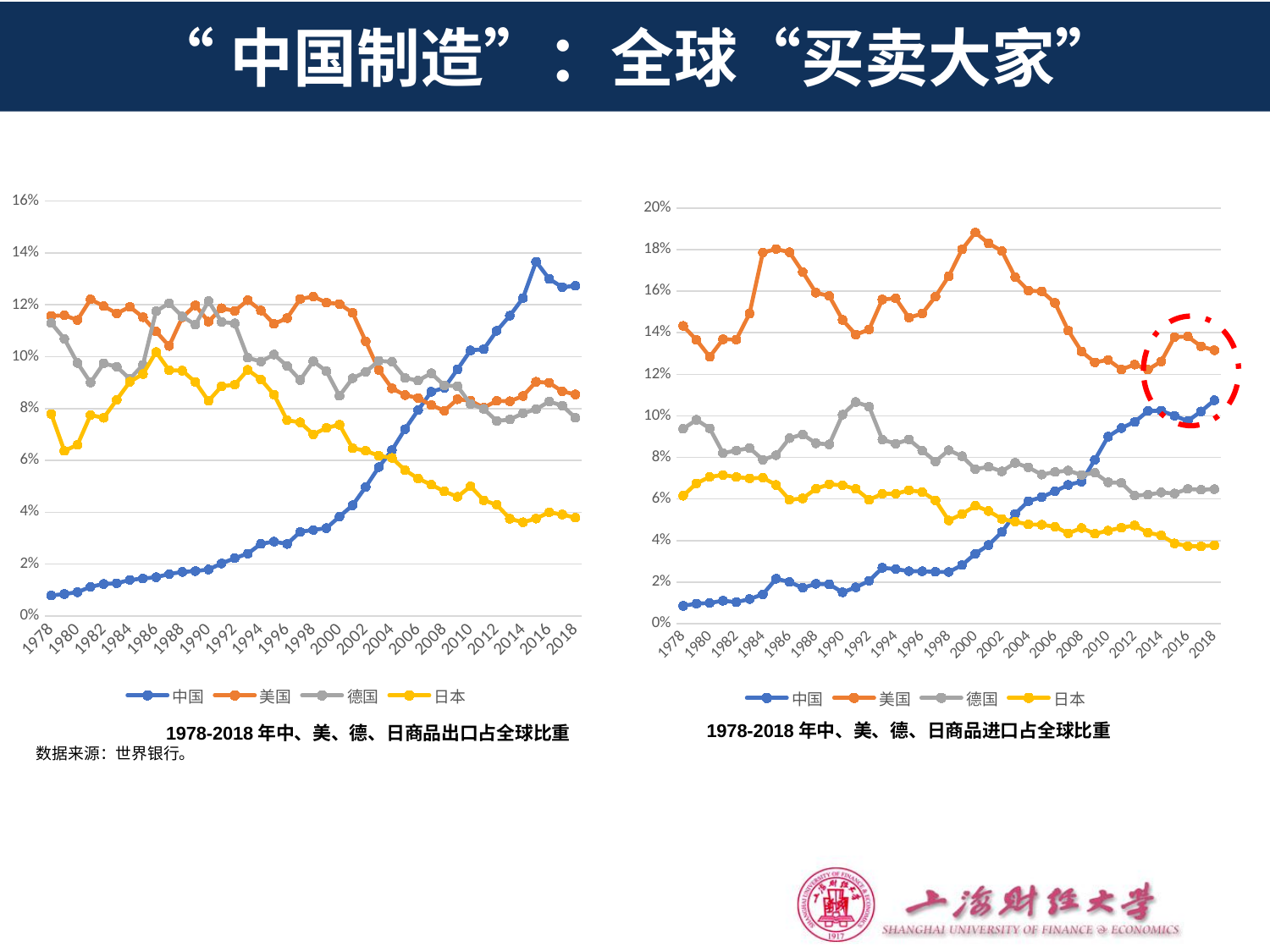

# “中国制造”：全球“买卖大家”

### Chart

| Category | 中国 | 美国 | 德国 | 日本 |
|---|---|---|---|---|
| 1978 | 0.00789595790328166 | 0.1156823674386099 | 0.11299032745776257 | 0.07789862656423044 |
| 1979 | 0.008471657012862826 | 0.1159682546689208 | 0.10690861396918525 | 0.06365768143019768 |
| 1980 | 0.009158163064502362 | 0.11413725674388309 | 0.09758789594010309 | 0.06600364375361914 |
| 1981 | 0.01125743857695384 | 0.12211203025844213 | 0.0900549047647109 | 0.07749559945542882 |
| 1982 | 0.012324536887522596 | 0.11950841866444899 | 0.09741248581355165 | 0.07640925752340014 |
| 1983 | 0.01261299955431462 | 0.1166977690699948 | 0.09614220037313596 | 0.0834009484162624 |
| 1984 | 0.013913010986535992 | 0.11921575227515915 | 0.09140942429981096 | 0.09032625442500317 |
| 1985 | 0.014403726305632077 | 0.11523771011213467 | 0.09686729764438116 | 0.09330244121429622 |
| 1986 | 0.014945373124745566 | 0.10972015604262664 | 0.11752950232537779 | 0.10179826784474182 |
| 1987 | 0.016161185771464637 | 0.10413857166153957 | 0.12063169344423444 | 0.09478043493011562 |
| 1988 | 0.016975172227089073 | 0.1151875969286903 | 0.11550769446037377 | 0.09462025876289888 |
| 1989 | 0.017298610242255767 | 0.11978838154203729 | 0.11235338367610449 | 0.09019458108191418 |
| 1990 | 0.017907512066935975 | 0.1135148973192486 | 0.12144841170840766 | 0.08294052644862404 |
| 1991 | 0.020240194153039383 | 0.11870250424365594 | 0.11338646270606097 | 0.0886014428682889 |
| 1992 | 0.022294446202111358 | 0.1176306321318205 | 0.11287436112136064 | 0.08921059391811419 |
| 1993 | 0.024038799275415267 | 0.12178000583833908 | 0.09959290470644665 | 0.09491531658444725 |
| 1994 | 0.027810875656695336 | 0.11781734587759912 | 0.09812270629961509 | 0.0912438779075941 |
| 1995 | 0.028660009830937222 | 0.11264108165460227 | 0.10083611645457877 | 0.08535897913863139 |
| 1996 | 0.02776119229706375 | 0.11488249928964653 | 0.09642551889109553 | 0.07551971344245399 |
| 1997 | 0.0324269903478833 | 0.12225971630013845 | 0.09098599231102134 | 0.07467705685081355 |
| 1998 | 0.033182130011630756 | 0.12320802017219225 | 0.09821268919876898 | 0.07006751953613202 |
| 1999 | 0.03385928328195993 | 0.12085911286423336 | 0.09441208802909856 | 0.07253836122206979 |
| 2000 | 0.038347632106799576 | 0.12032240302759 | 0.08491310241691354 | 0.07374736395449329 |
| 2001 | 0.04268350255283051 | 0.11695143034246303 | 0.09169484202327853 | 0.06472285603821487 |
| 2002 | 0.049771544390470046 | 0.10594972521673474 | 0.0941376673102159 | 0.06370193923654781 |
| 2003 | 0.05737453357688218 | 0.09488987028453333 | 0.09839721315551823 | 0.061772137582819485 |
| 2004 | 0.06392497279080618 | 0.08779467308513059 | 0.09803125991084094 | 0.060945852673638584 |
| 2005 | 0.07204627134401473 | 0.08520157841127665 | 0.09180457216988955 | 0.056254481661571126 |
| 2006 | 0.07938162085603565 | 0.08405033282985198 | 0.09077946205555806 | 0.052981681144087155 |
| 2007 | 0.08646838096740767 | 0.08134902737861628 | 0.09360701095248178 | 0.05060952814699353 |
| 2008 | 0.08796127181323221 | 0.07915397342810183 | 0.0889129112345873 | 0.04804245751381234 |
| 2009 | 0.0950922268025581 | 0.08357230159922993 | 0.08863689596973255 | 0.0459564631195614 |
| 2010 | 0.10244897142573 | 0.08301705951811161 | 0.08174623065506324 | 0.0499840515814523 |
| 2011 | 0.1028636437625085 | 0.08032959389451799 | 0.07986777515692803 | 0.04460415529699183 |
| 2012 | 0.10997198250962378 | 0.08297108492501785 | 0.07520968759581614 | 0.042865944597580946 |
| 2013 | 0.11582562905911245 | 0.08282342180410213 | 0.07576976509323427 | 0.03749497539604375 |
| 2014 | 0.12259519272833229 | 0.08481835625479522 | 0.07820678179328835 | 0.03612514667554963 |
| 2015 | 0.13665790823468466 | 0.09031944934235114 | 0.07971808040018108 | 0.037555884109780384 |
| 2016 | 0.1300214380316923 | 0.08994070365204046 | 0.08270982625496716 | 0.03997402120641405 |
| 2017 | 0.12682926137824482 | 0.08664722828083649 | 0.08115105368908142 | 0.03912056744750865 |
| 2018 | 0.12734274711168164 | 0.08544287548138638 | 0.07645699614890886 | 0.03789473684210526 |

### Chart

| Category | 中国 | 美国 | 德国 | 日本 |
|---|---|---|---|---|
| 1978 | 0.008573181247515613 | 0.1432953380566971 | 0.09377670355586844 | 0.06155739616171575 |
| 1979 | 0.009597829685612234 | 0.1365426233233793 | 0.09809195024450089 | 0.06748391433110619 |
| 1980 | 0.009967473192021563 | 0.12845349271609555 | 0.09397246351970502 | 0.07062655293816152 |
| 1981 | 0.011022540796774987 | 0.13686897301172146 | 0.08208623424929991 | 0.07153385634014969 |
| 1982 | 0.010343772437901237 | 0.1367105052663738 | 0.08330960676028695 | 0.07053127984503887 |
| 1983 | 0.011827063854033973 | 0.14922226922856383 | 0.08452950167429414 | 0.06991016701788187 |
| 1984 | 0.014132631635428848 | 0.17858521310259184 | 0.07889834214215956 | 0.0702125226408668 |
| 1985 | 0.021610017492640788 | 0.18026913744931955 | 0.0810595581836044 | 0.06673880437801077 |
| 1986 | 0.020064135383569374 | 0.17878050000760468 | 0.08926164574241688 | 0.05965039764545088 |
| 1987 | 0.017234063025989826 | 0.16926317597510643 | 0.0910997452730503 | 0.06023029065633842 |
| 1988 | 0.019152783065648406 | 0.1592517802044088 | 0.08679778743764492 | 0.06493468526588744 |
| 1989 | 0.01892051376342291 | 0.15769398203127977 | 0.08628217515509597 | 0.06709133177600074 |
| 1990 | 0.015085668692026351 | 0.1462010422735894 | 0.10058601845331493 | 0.06656075862226747 |
| 1991 | 0.017453145951109483 | 0.1390875458159281 | 0.1066783908624288 | 0.06484266020703541 |
| 1992 | 0.02059944734040244 | 0.14159592565784873 | 0.10445275886068009 | 0.05962323874616253 |
| 1993 | 0.02687555435541463 | 0.15600121941460282 | 0.08857203852733253 | 0.0624648077181649 |
| 1994 | 0.026259642527515555 | 0.15654144812179766 | 0.0866246814365273 | 0.06251414358916009 |
| 1995 | 0.025234638246159687 | 0.14727121650865121 | 0.08862271064264095 | 0.06417023078795772 |
| 1996 | 0.02519855164993157 | 0.14919968177619874 | 0.08332748457052923 | 0.06337199877318006 |
| 1997 | 0.024929303833360034 | 0.1574204026990752 | 0.07804849003966707 | 0.05931657927067532 |
| 1998 | 0.024827648376149692 | 0.16718886047877585 | 0.08347005918906422 | 0.04965706715870968 |
| 1999 | 0.02816619424695432 | 0.18008794762185218 | 0.08058042466416324 | 0.05269421894872392 |
| 2000 | 0.033643218126240826 | 0.18821872011859522 | 0.07431260312884959 | 0.05672284180967855 |
| 2001 | 0.03780809946357771 | 0.18305073115692092 | 0.07546305407823176 | 0.054191045208397674 |
| 2002 | 0.04410061776523615 | 0.17932338808269602 | 0.0732518946734895 | 0.0503793193980792 |
| 2003 | 0.05282654402241816 | 0.1667691350625351 | 0.07738049201367918 | 0.04900879082882204 |
| 2004 | 0.05895575865155996 | 0.16026902006046018 | 0.0751869358522693 | 0.04774854551172047 |
| 2005 | 0.060910111048982474 | 0.15991944104388983 | 0.07171963530395775 | 0.047611692013700184 |
| 2006 | 0.06370226071328035 | 0.15438011616762748 | 0.07297619611706381 | 0.04660707526214258 |
| 2007 | 0.06674357678821512 | 0.14103824512260038 | 0.07364516591148068 | 0.043436932210391986 |
| 2008 | 0.06837172756317153 | 0.1309693651263149 | 0.07154108953010177 | 0.04603326911722571 |
| 2009 | 0.07880500795835203 | 0.12576046120230705 | 0.07257095587141887 | 0.04324271143895823 |
| 2010 | 0.09001502348013439 | 0.12695184662541986 | 0.06800307917458272 | 0.04474548671116382 |
| 2011 | 0.09414718269065121 | 0.12236405616409012 | 0.06776225974000623 | 0.04619007788754805 |
| 2012 | 0.09703563263302724 | 0.12468404257740381 | 0.06162641476424339 | 0.047271300081926565 |
| 2013 | 0.10237699732117053 | 0.12227865214972691 | 0.06201625996681488 | 0.0437422959066904 |
| 2014 | 0.10247963836646079 | 0.1261910299153264 | 0.063143375019578 | 0.042483415483810676 |
| 2015 | 0.10007297584271635 | 0.13795175747301974 | 0.06262921496640848 | 0.03860848860291815 |
| 2016 | 0.09751689166811689 | 0.1381853752266253 | 0.06480920798641183 | 0.03731378562255997 |
| 2017 | 0.1021573182548615 | 0.13344423816012152 | 0.06443214826251552 | 0.03722850623832068 |
| 2018 | 0.1075149745809634 | 0.1315749735742689 | 0.06473045754265869 | 0.03770070971963558 |
1978-2018年中、美、德、日商品进口占全球比重

1978-2018年中、美、德、日商品出口占全球比重
数据来源：世界银行。